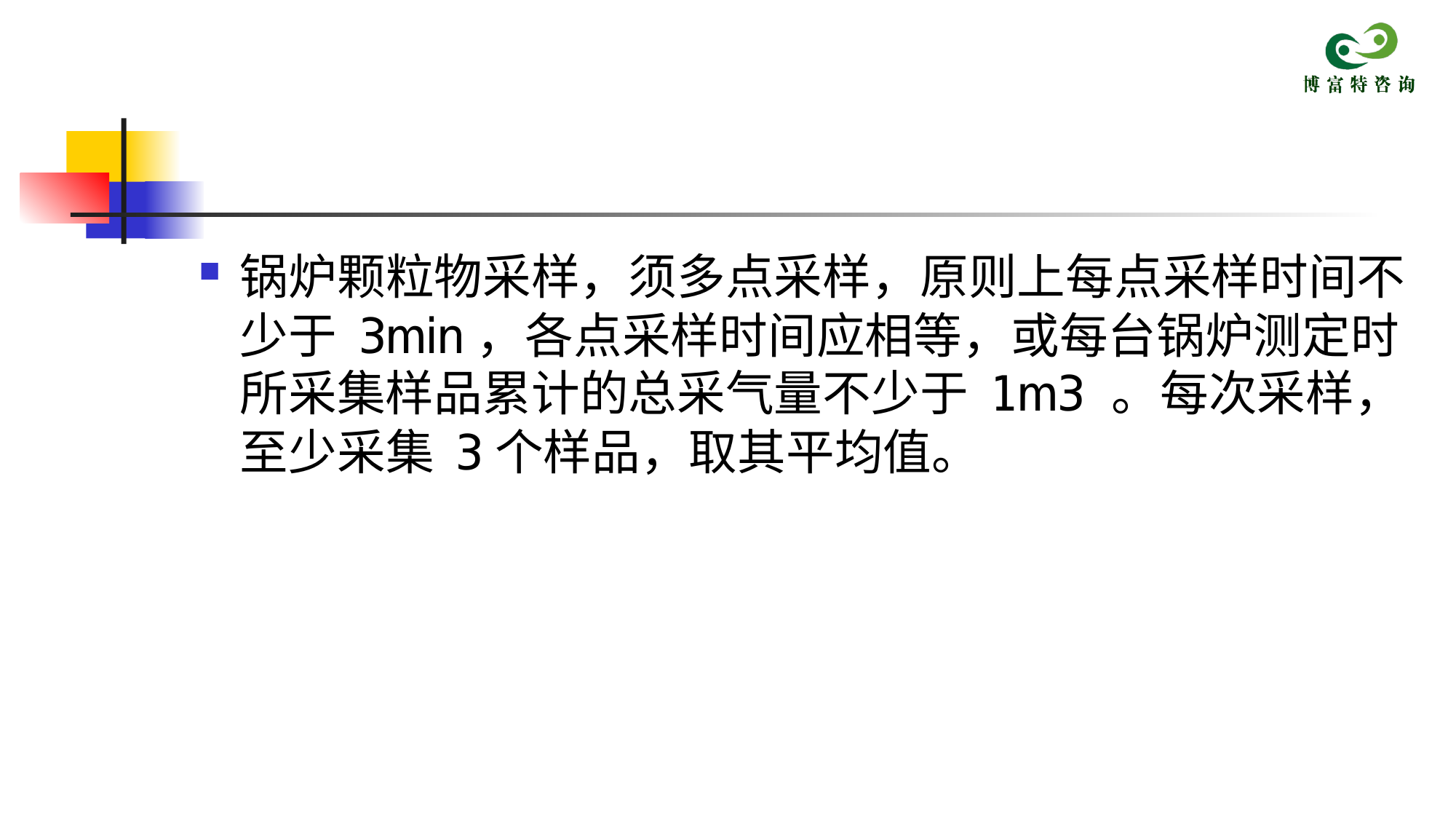

锅炉颗粒物采样，须多点采样，原则上每点采样时间不少于 3min，各点采样时间应相等，或每台锅炉测定时所采集样品累计的总采气量不少于 1m3 。每次采样，至少采集 3个样品，取其平均值。